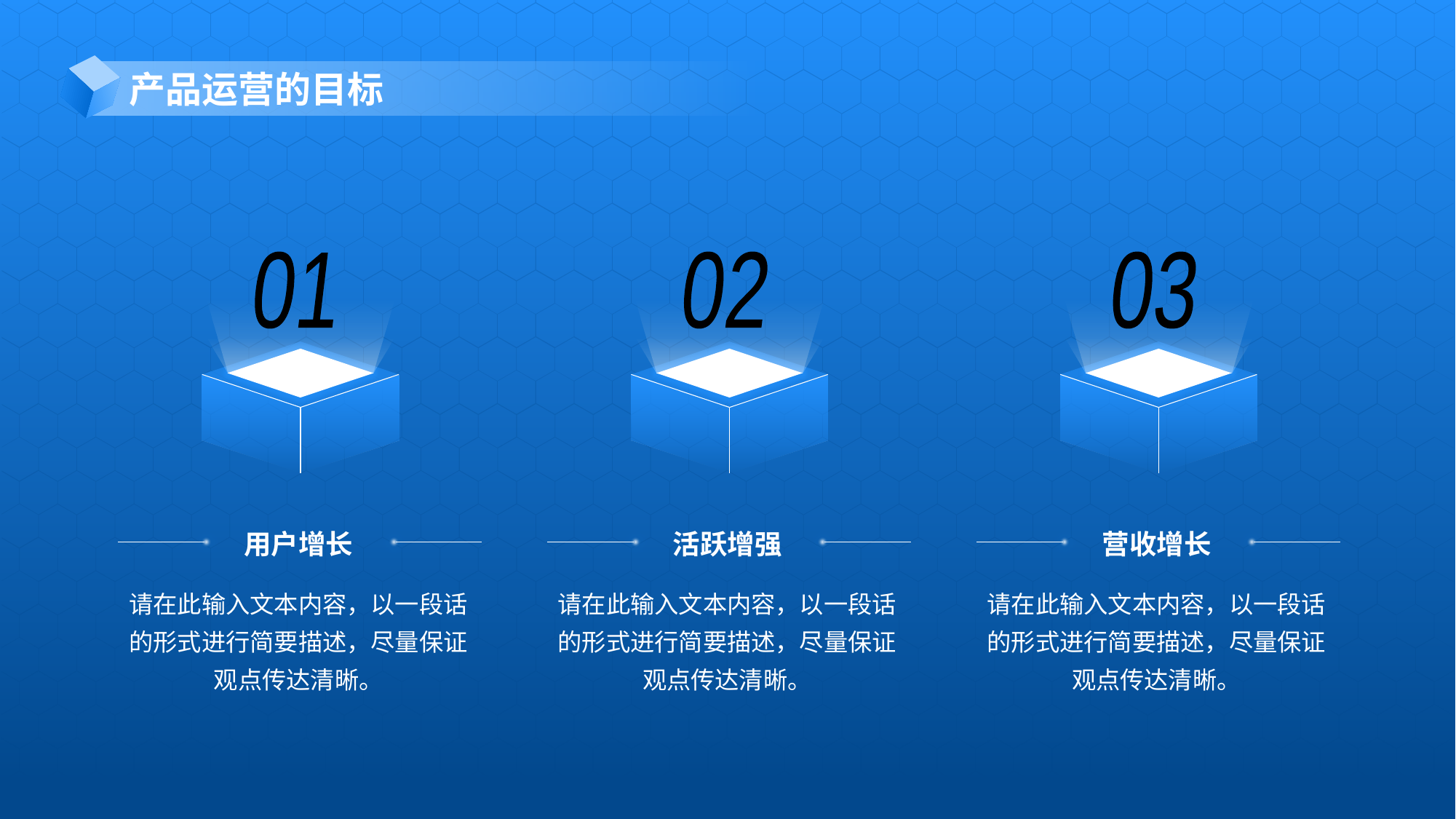

产品运营的目标

01

02

03
用户增长
活跃增强
营收增长

请在此输入文本内容，以一段话的形式进行简要描述，尽量保证观点传达清晰。
请在此输入文本内容，以一段话的形式进行简要描述，尽量保证观点传达清晰。
请在此输入文本内容，以一段话的形式进行简要描述，尽量保证观点传达清晰。